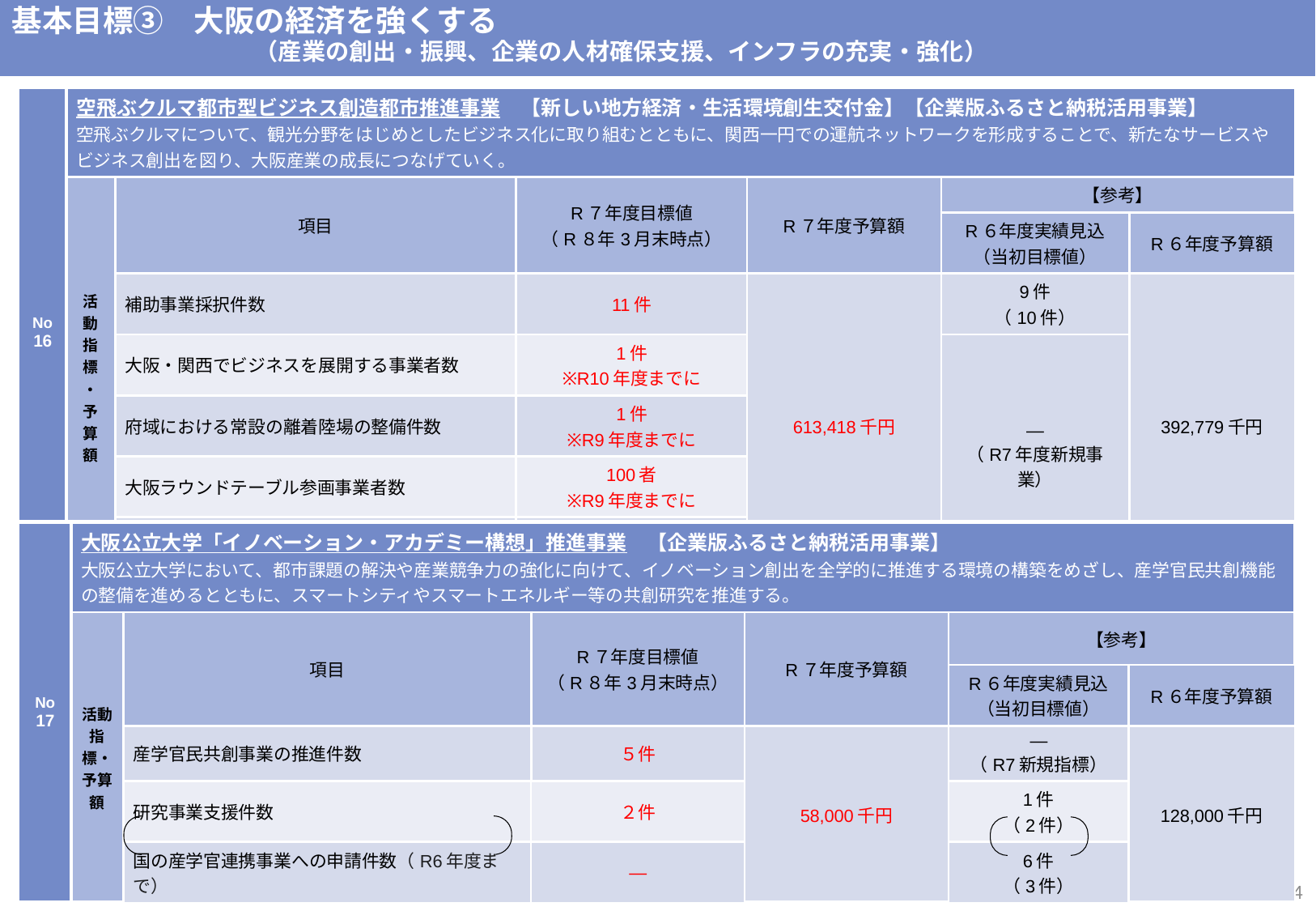

基本目標③　大阪の経済を強くする
　　　　　　　　　　　　（産業の創出・振興、企業の人材確保支援、インフラの充実・強化）
| No 16 | 空飛ぶクルマ都市型ビジネス創造都市推進事業　【新しい地方経済・生活環境創生交付金】【企業版ふるさと納税活用事業】 空⾶ぶクルマについて、観光分野をはじめとしたビジネス化に取り組むとともに、関西一円での運航ネットワークを形成することで、新たなサービスやビジネス創出を図り、大阪産業の成長につなげていく。 |  |  |  |  |  |
| --- | --- | --- | --- | --- | --- | --- |
|  | 活動指標・予算額 | 項目 | R７年度目標値 （R８年3月末時点） | R７年度予算額 | 【参考】 | 予算執行額 （予算額） |
|  |  |  | R6年度目標値 （令和6年3月末時点） | 令和6年度予算額 | R６年度実績見込 （当初目標値） | R６年度予算額 |
|  |  | 補助事業採択件数 | 11件 | 613,418千円 | 9件 （10件） | 392,779千円 |
|  |  | 大阪・関西でビジネスを展開する事業者数 | 1件 ※R10年度までに |  | ― （R7年度新規事業） |  |
|  |  | 府域における常設の離着陸場の整備件数 | 1件 ※R9年度までに |  |  |  |
|  |  | 大阪ラウンドテーブル参画事業者数 | 100者 ※R9年度までに |  |  |  |
|  |  | 空飛ぶクルマを活用した観光商品の開発件数 | 2件 ※R9年度までに |  |  |  |
| No 17 | 大阪公立大学「イノベーション・アカデミー構想」推進事業　【企業版ふるさと納税活用事業】 大阪公立大学において、都市課題の解決や産業競争力の強化に向けて、イノベーション創出を全学的に推進する環境の構築をめざし、産学官民共創機能の整備を進めるとともに、スマートシティやスマートエネルギー等の共創研究を推進する。 |  |  |  |  |  |
| --- | --- | --- | --- | --- | --- | --- |
|  | 活動指標・予算額 | 項目 | R７年度目標値 （R８年3月末時点） | R７年度予算額 | 【参考】 | 予算執行額 （予算額） |
|  |  |  | R6年度目標値 （令和6年3月末時点） | 令和6年度予算額 | R６年度実績見込 （当初目標値） | R６年度予算額 |
|  |  | 産学官民共創事業の推進件数 | ５件 | 58,000千円 | ― （R7新規指標） | 128,000千円 |
|  |  | 研究事業支援件数 | ２件 |  | 1件 （2件） |  |
|  |  | 国の産学官連携事業への申請件数（R6年度まで） | ― |  | 6件 （3件） |  |

14